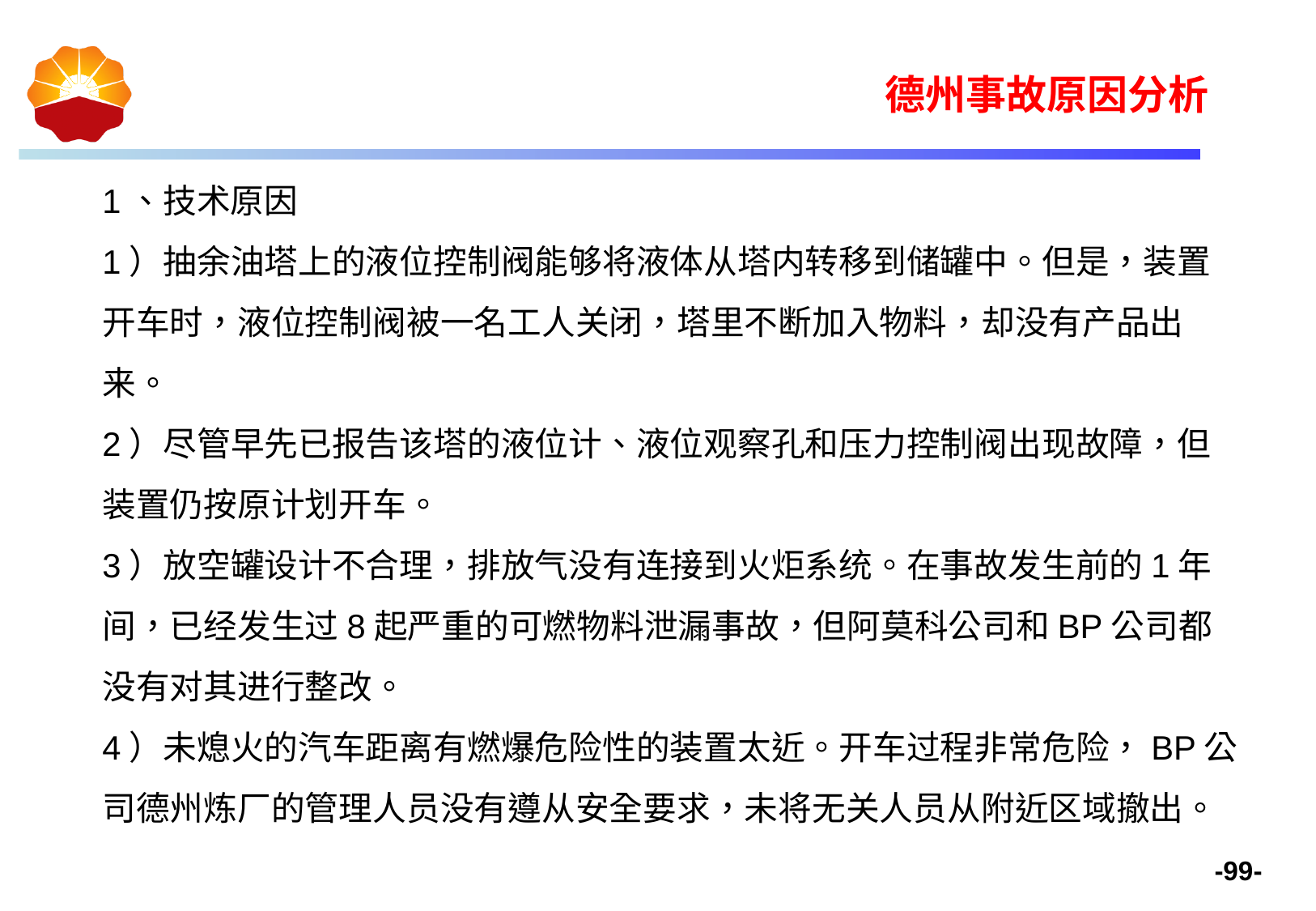

德州事故原因分析
1、技术原因
1）抽余油塔上的液位控制阀能够将液体从塔内转移到储罐中。但是，装置开车时，液位控制阀被一名工人关闭，塔里不断加入物料，却没有产品出来。
2）尽管早先已报告该塔的液位计、液位观察孔和压力控制阀出现故障，但装置仍按原计划开车。
3）放空罐设计不合理，排放气没有连接到火炬系统。在事故发生前的1年间，已经发生过8起严重的可燃物料泄漏事故，但阿莫科公司和BP公司都没有对其进行整改。
4）未熄火的汽车距离有燃爆危险性的装置太近。开车过程非常危险，BP公司德州炼厂的管理人员没有遵从安全要求，未将无关人员从附近区域撤出。